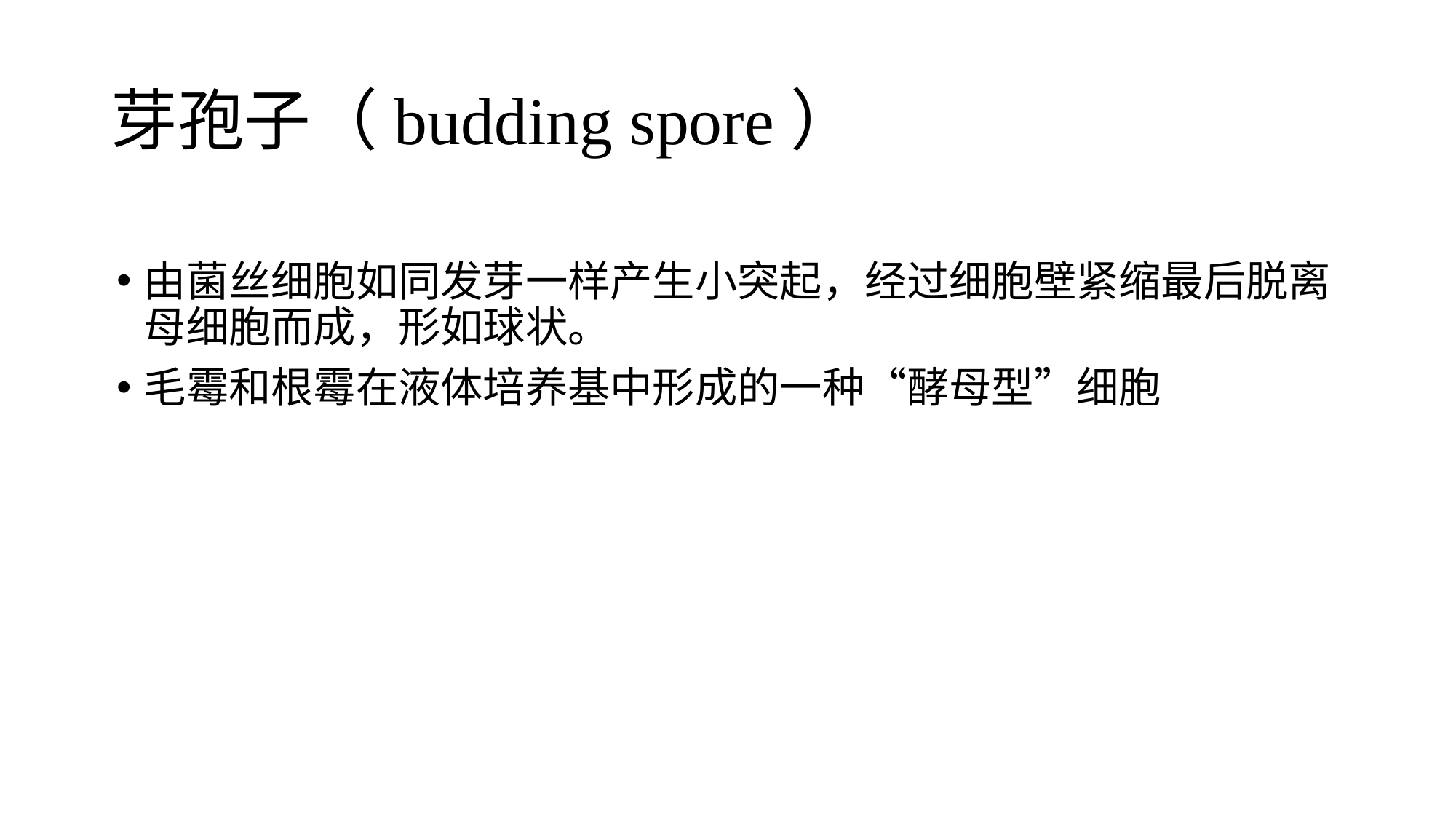

# 芽孢子（budding spore）
由菌丝细胞如同发芽一样产生小突起，经过细胞壁紧缩最后脱离母细胞而成，形如球状。
毛霉和根霉在液体培养基中形成的一种“酵母型”细胞